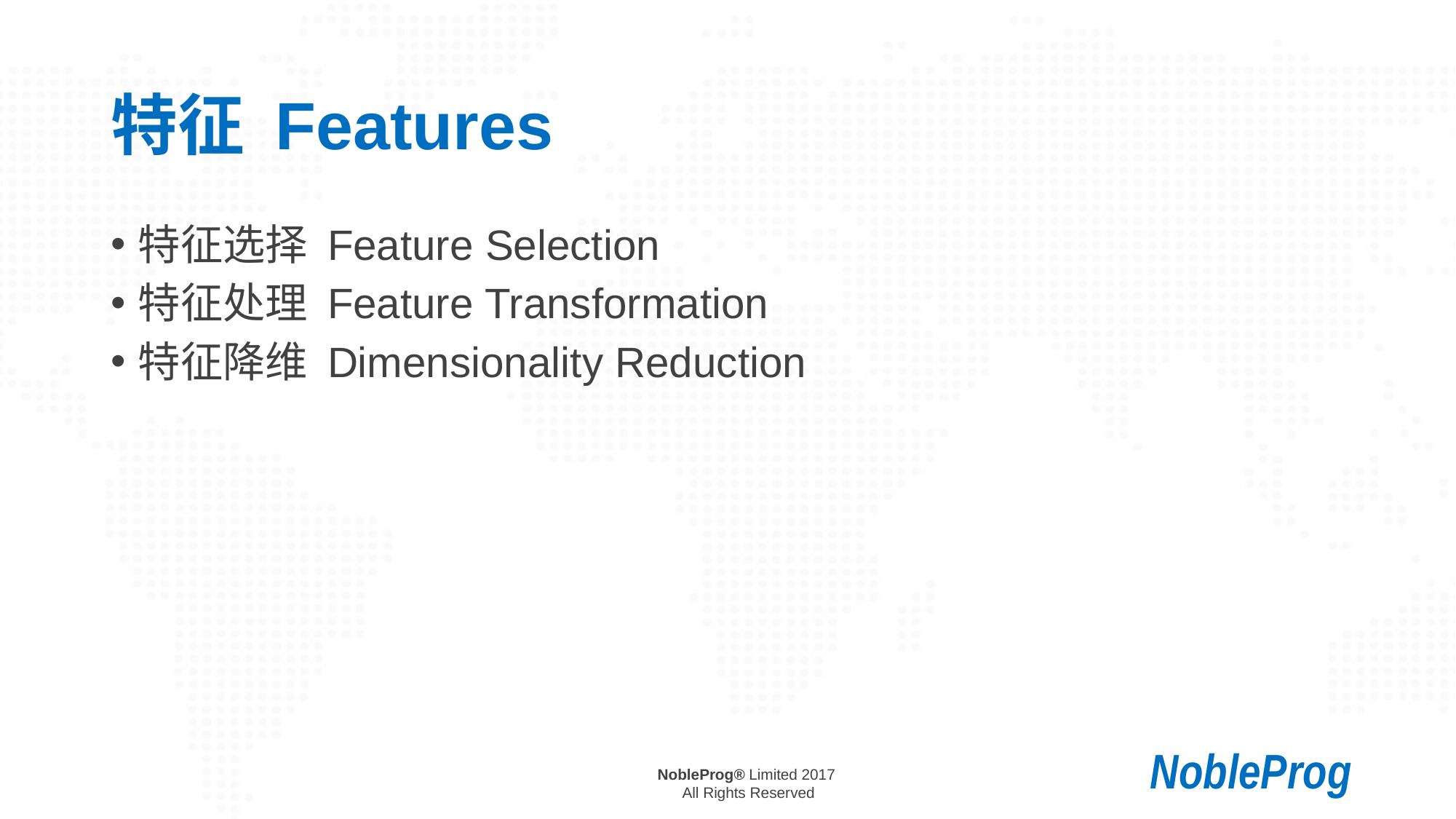

# 特征 Features
特征选择 Feature Selection
特征处理 Feature Transformation
特征降维 Dimensionality Reduction